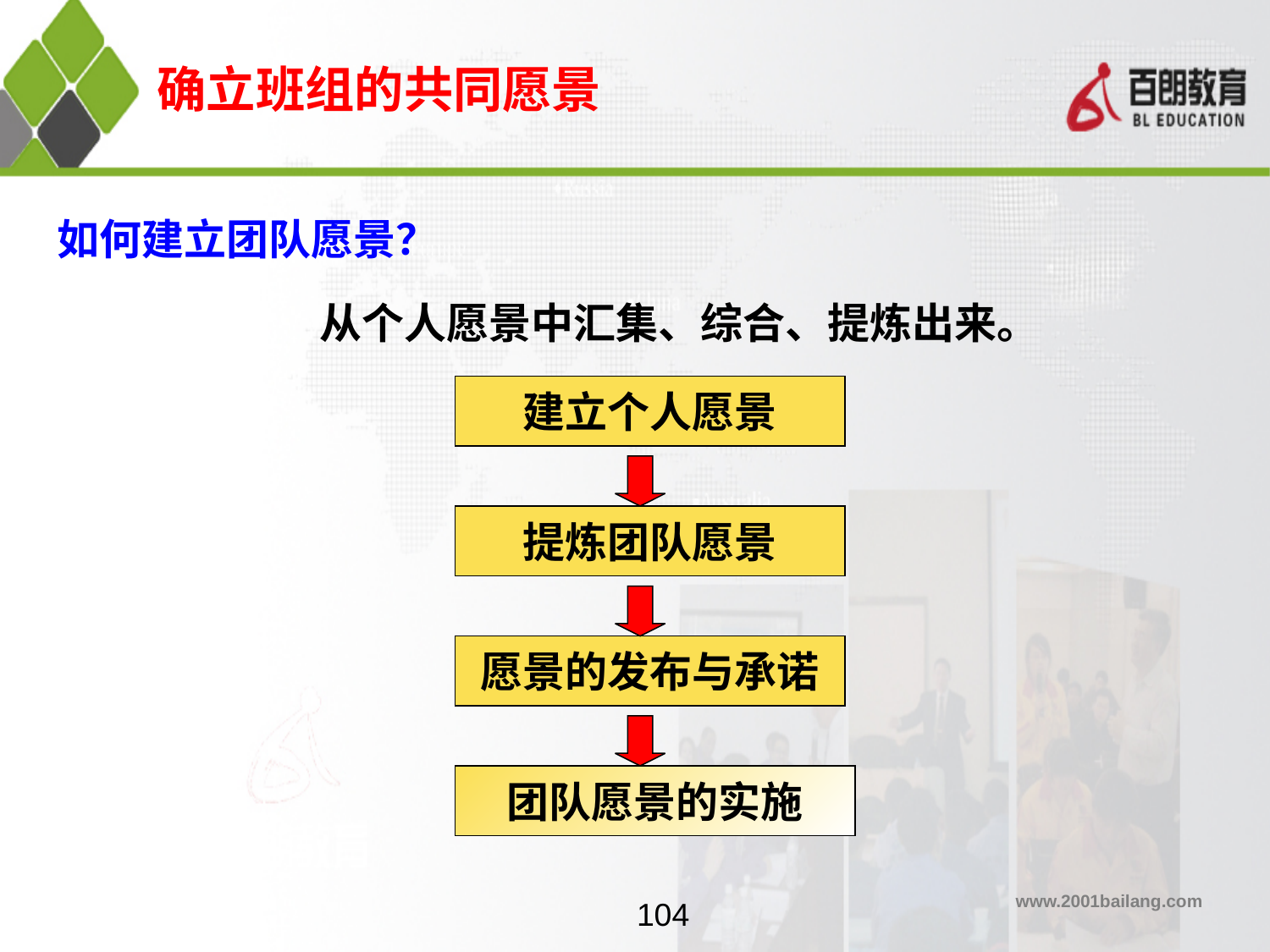

确立班组的共同愿景
如何建立团队愿景？
从个人愿景中汇集、综合、提炼出来。
建立个人愿景

提炼团队愿景

愿景的发布与承诺

团队愿景的实施
104